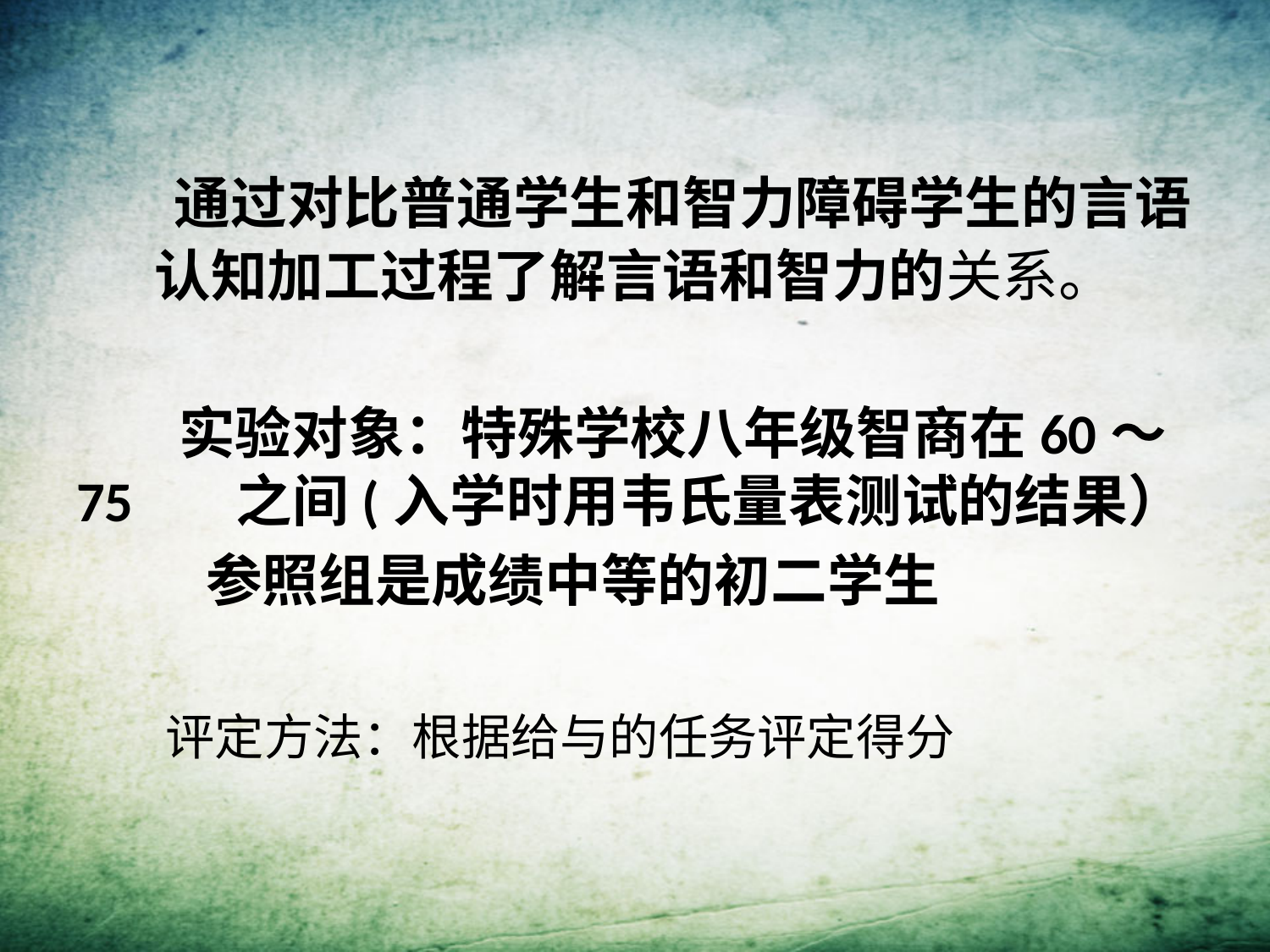

# 通过对比普通学生和智力障碍学生的言语认知加工过程了解言语和智力的关系。
       实验对象：特殊学校八年级智商在60～75       之间(入学时用韦氏量表测试的结果）
         参照组是成绩中等的初二学生
    评定方法：根据给与的任务评定得分